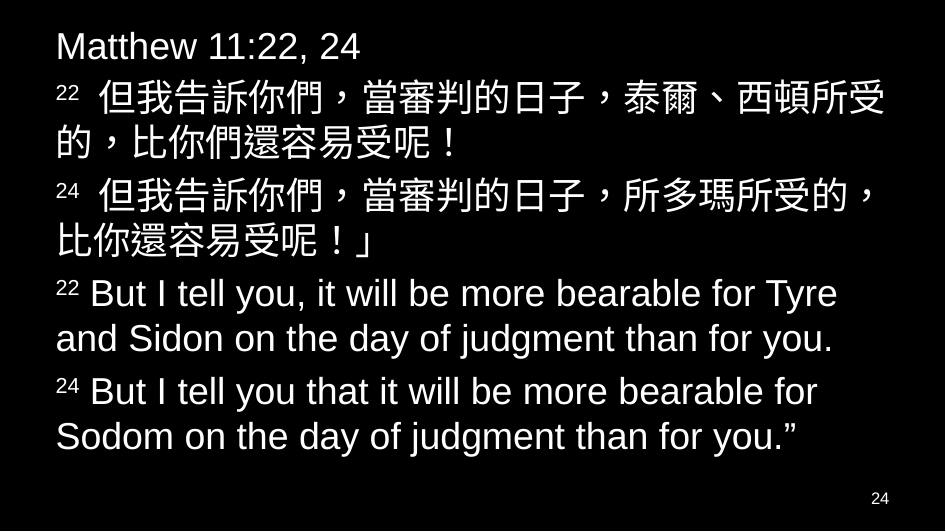

Matthew 11:22, 24
22 但我告訴你們，當審判的日子，泰爾、西頓所受的，比你們還容易受呢！
24 但我告訴你們，當審判的日子，所多瑪所受的，比你還容易受呢！」
22 But I tell you, it will be more bearable for Tyre and Sidon on the day of judgment than for you.
24 But I tell you that it will be more bearable for Sodom on the day of judgment than for you.”

24